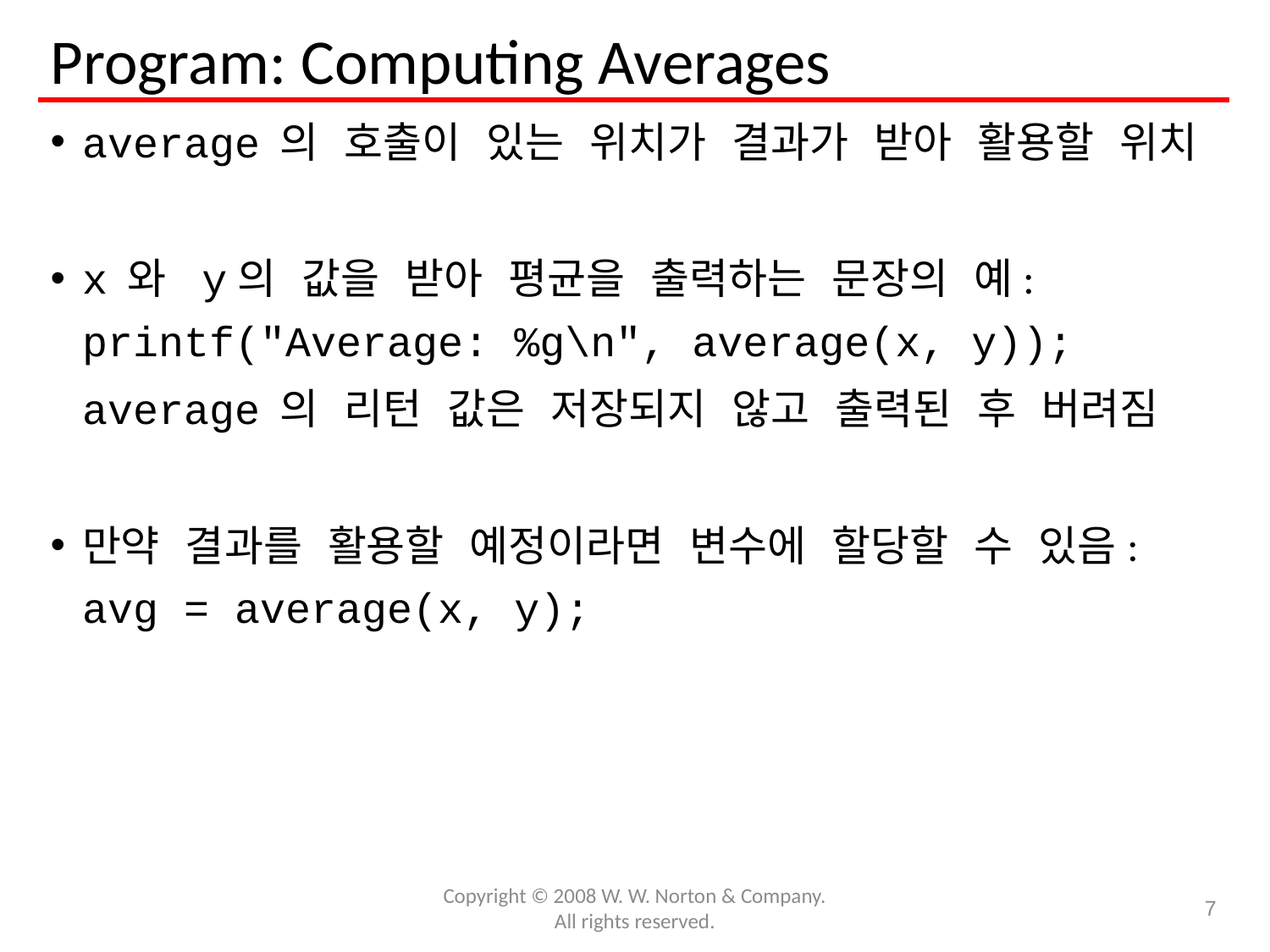

# Program: Computing Averages
average 의 호출이 있는 위치가 결과가 받아 활용할 위치

x 와 y의 값을 받아 평균을 출력하는 문장의 예:
	printf("Average: %g\n", average(x, y));
	average 의 리턴 값은 저장되지 않고 출력된 후 버려짐

만약 결과를 활용할 예정이라면 변수에 할당할 수 있음:
	avg = average(x, y);
Copyright © 2008 W. W. Norton & Company.
All rights reserved.
7